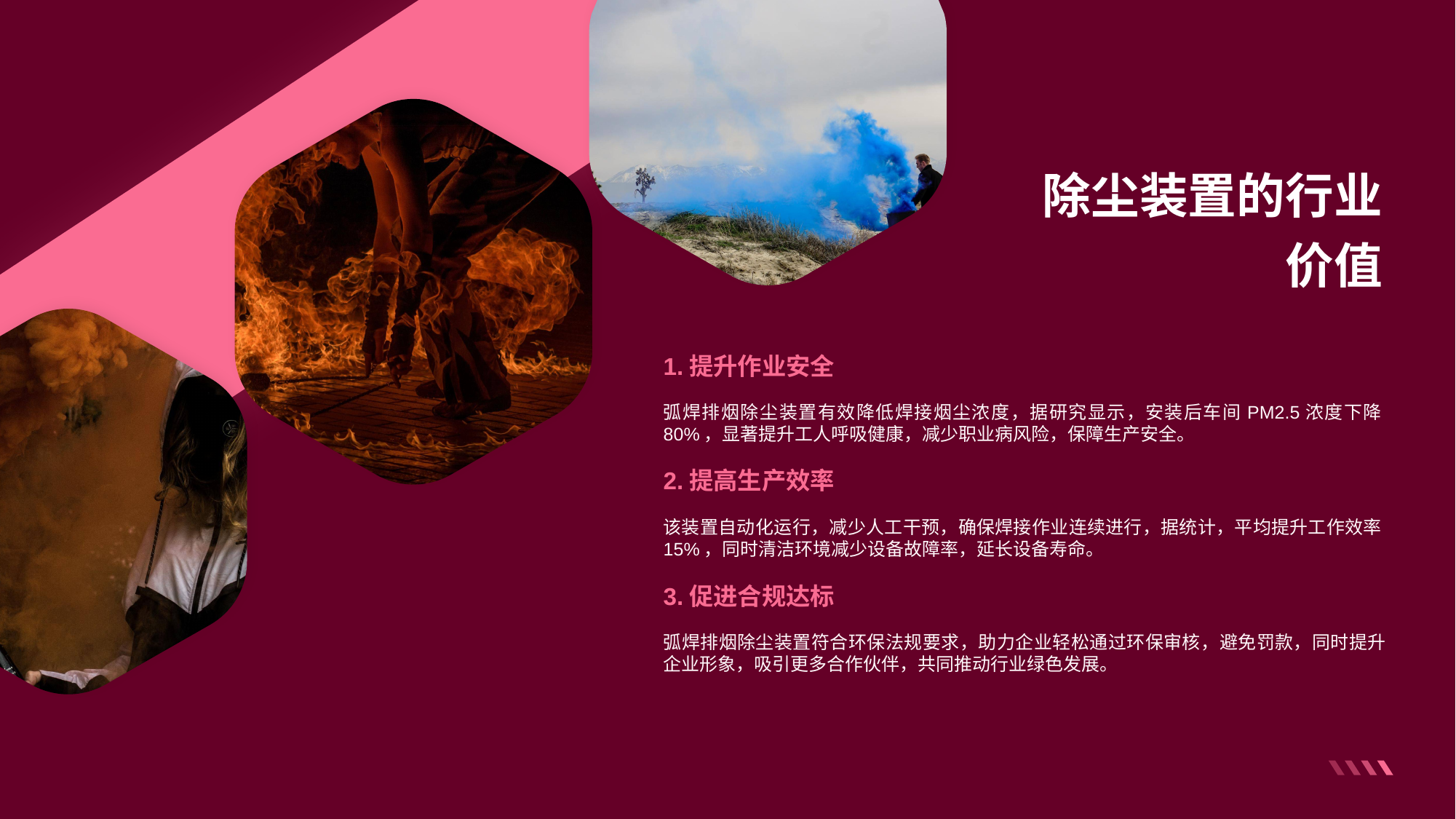

除尘装置的行业价值

1.提升作业安全
弧焊排烟除尘装置有效降低焊接烟尘浓度，据研究显示，安装后车间PM2.5浓度下降80%，显著提升工人呼吸健康，减少职业病风险，保障生产安全。
2.提高生产效率
该装置自动化运行，减少人工干预，确保焊接作业连续进行，据统计，平均提升工作效率15%，同时清洁环境减少设备故障率，延长设备寿命。
3.促进合规达标
弧焊排烟除尘装置符合环保法规要求，助力企业轻松通过环保审核，避免罚款，同时提升企业形象，吸引更多合作伙伴，共同推动行业绿色发展。